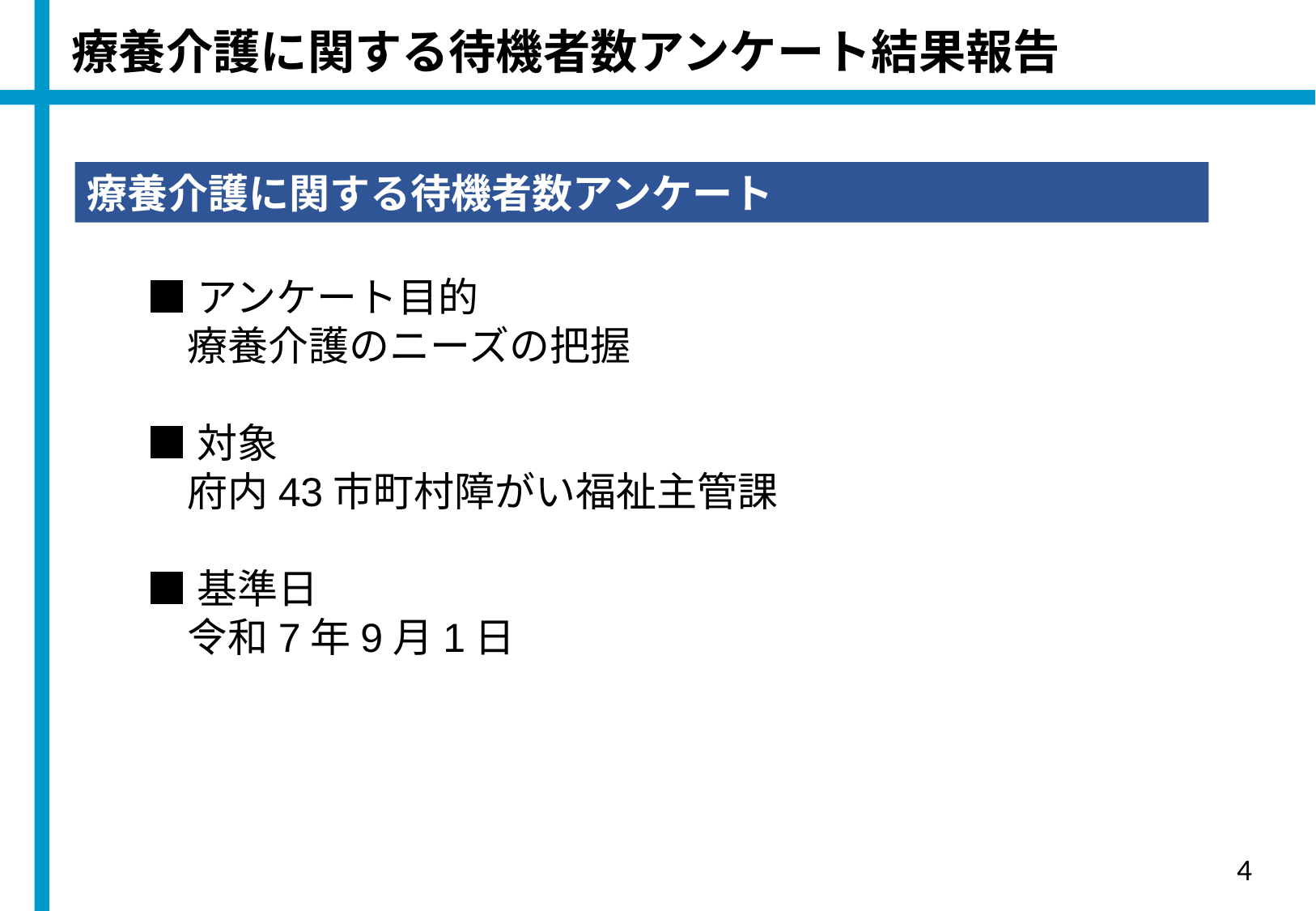

療養介護に関する待機者数アンケート結果報告
療養介護に関する待機者数アンケート
■アンケート目的
　療養介護のニーズの把握

■対象
　府内43市町村障がい福祉主管課

■基準日
　令和7年9月1日

4